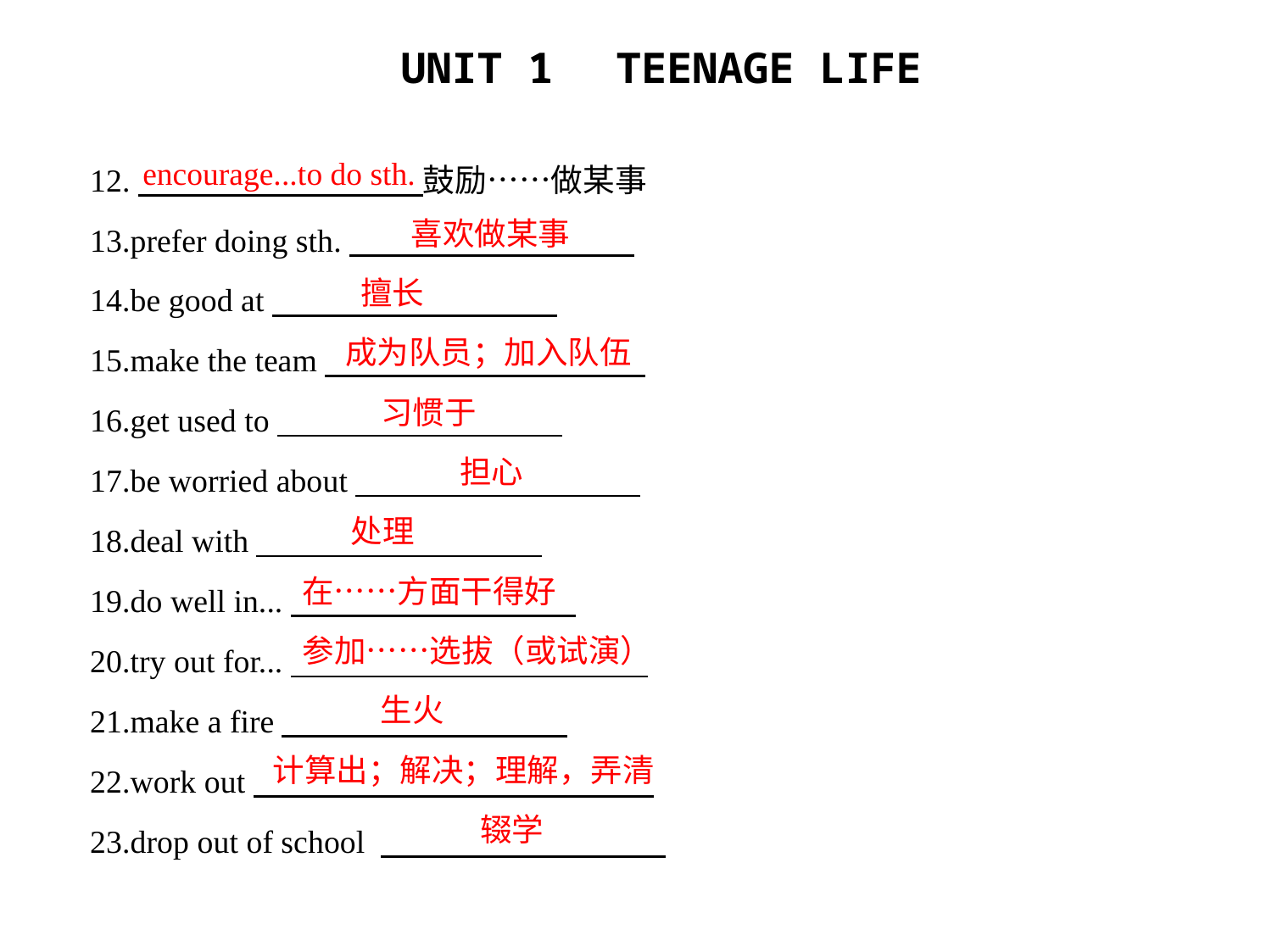

12.　　　　　　　　    鼓励……做某事
13.prefer doing sth.
14.be good at
15.make the team
16.get used to
17.be worried about
18.deal with
19.do well in...
20.try out for...
21.make a fire
22.work out
23.drop out of school
encourage...to do sth.
喜欢做某事
擅长
成为队员；加入队伍
习惯于
担心
处理
在……方面干得好
参加……选拔（或试演）
生火
计算出；解决；理解，弄清
辍学